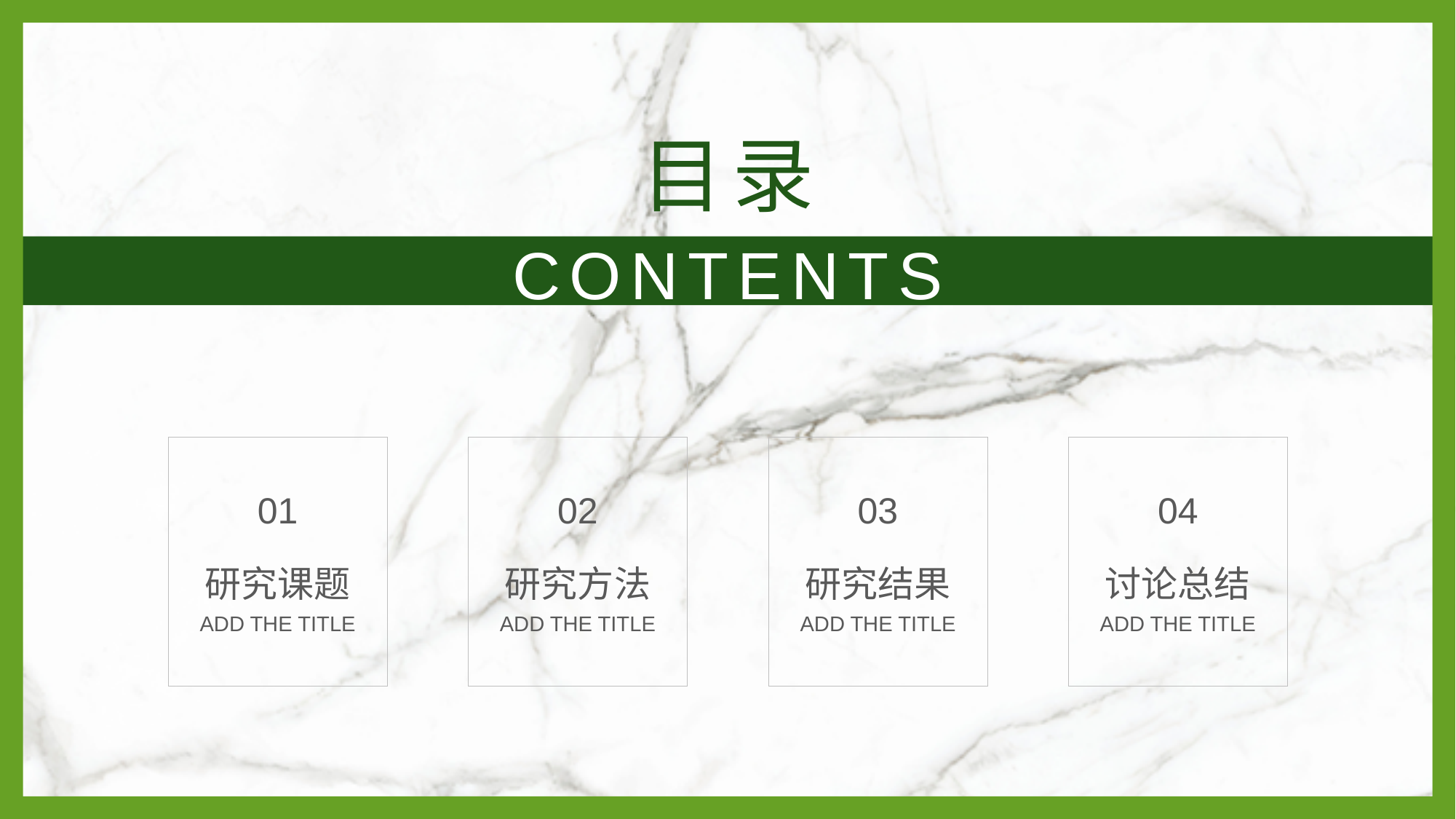

目录
CONTENTS

研究课题
ADD THE TITLE

研究方法
ADD THE TITLE

研究结果
ADD THE TITLE

讨论总结
ADD THE TITLE
01
02
03
04